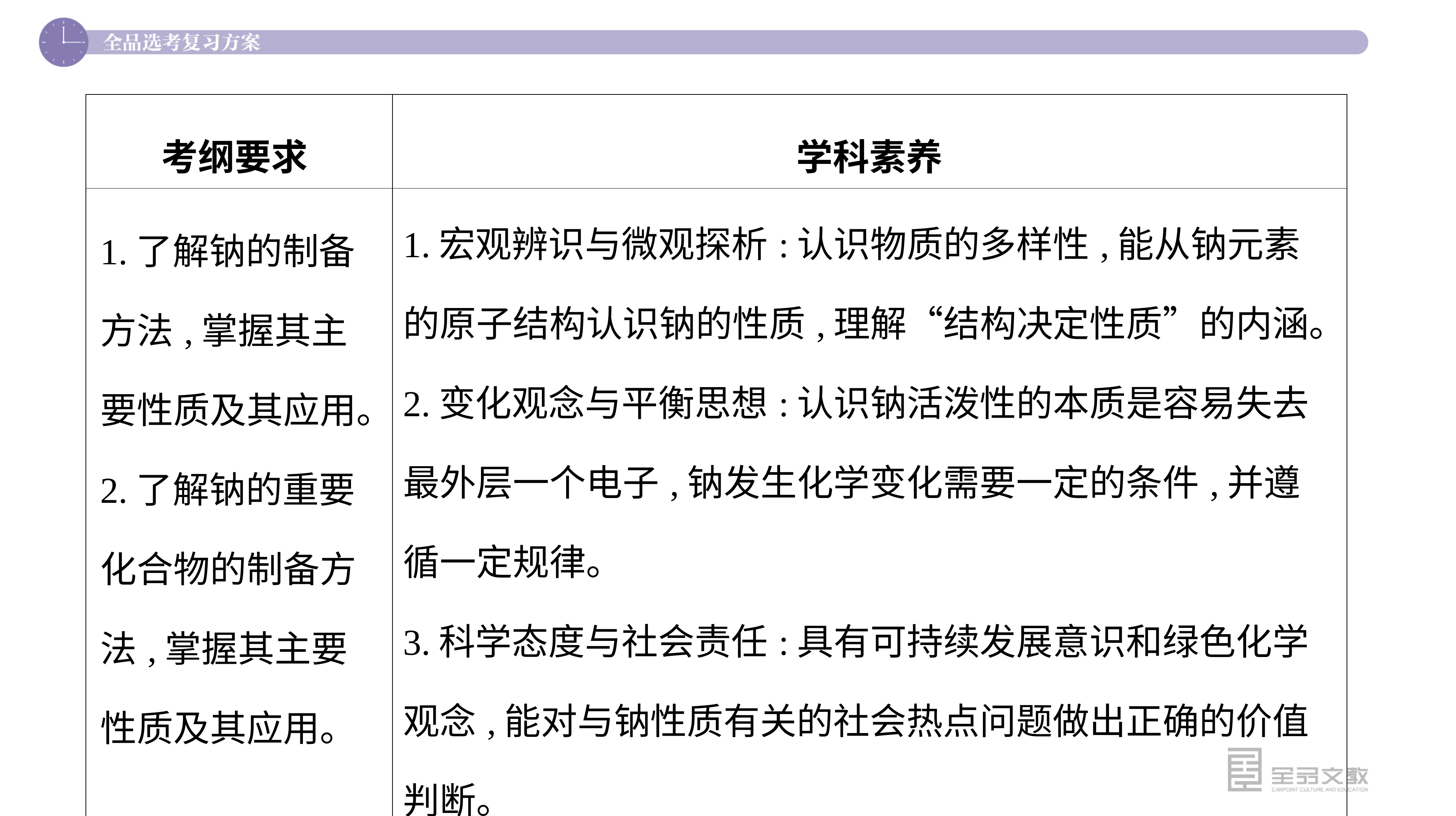

| 考纲要求 | 学科素养 |
| --- | --- |
| 1.了解钠的制备方法,掌握其主要性质及其应用。 2.了解钠的重要化合物的制备方法,掌握其主要性质及其应用。 | 1.宏观辨识与微观探析:认识物质的多样性,能从钠元素的原子结构认识钠的性质,理解“结构决定性质”的内涵。 2.变化观念与平衡思想:认识钠活泼性的本质是容易失去最外层一个电子,钠发生化学变化需要一定的条件,并遵循一定规律。 3.科学态度与社会责任:具有可持续发展意识和绿色化学观念,能对与钠性质有关的社会热点问题做出正确的价值判断。 |